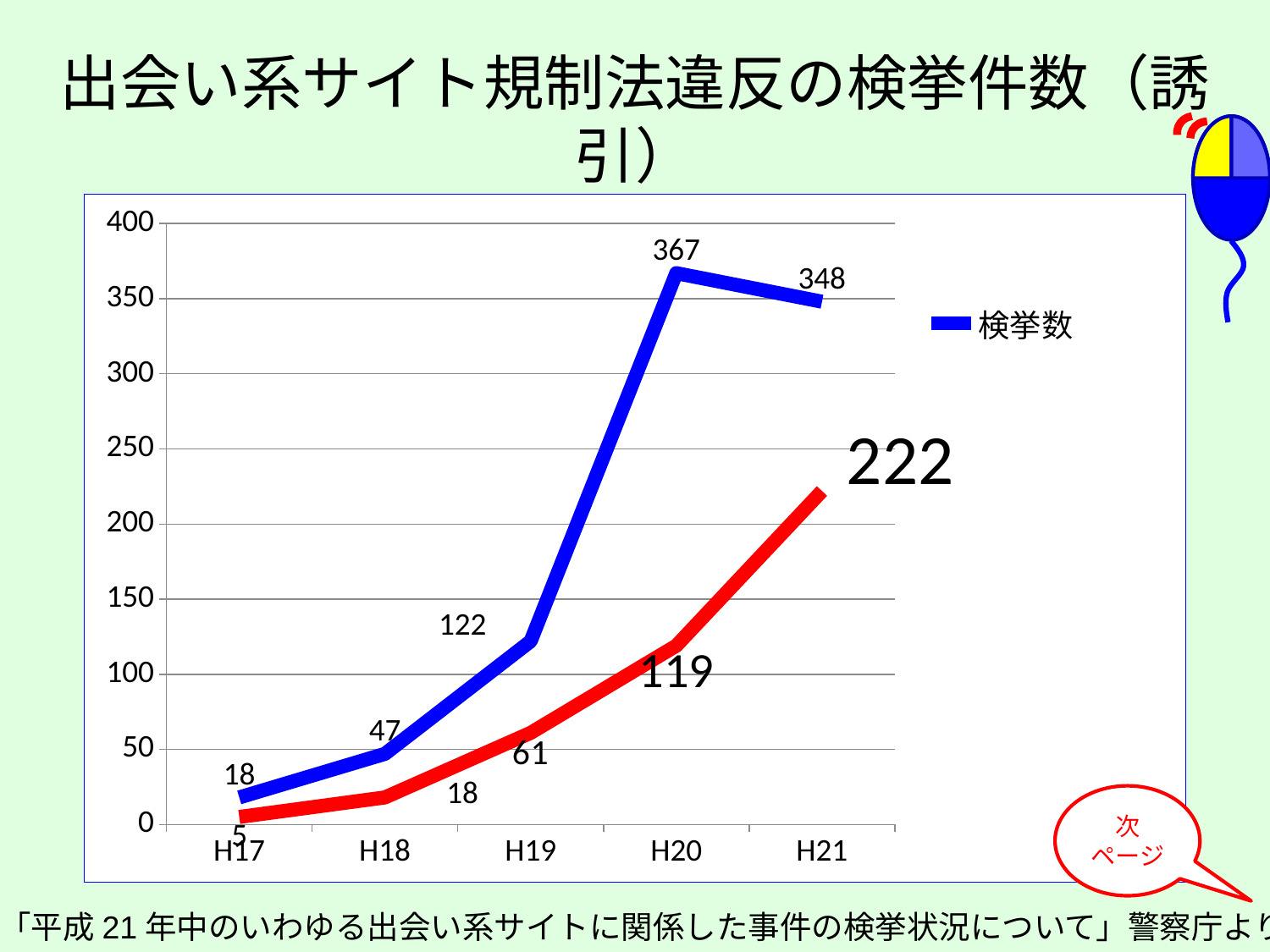

# 出会い系サイト規制法違反の検挙件数（誘引）

### Chart

| Category | 検挙数 | うち児童による
誘引 |
|---|---|---|
| H17 | 18.0 | 5.0 |
| H18 | 47.0 | 18.0 |
| H19 | 122.0 | 61.0 |
| H20 | 367.0 | 119.0 |
| H21 | 348.0 | 222.0 |
次
ページ
「平成21年中のいわゆる出会い系サイトに関係した事件の検挙状況について」警察庁より